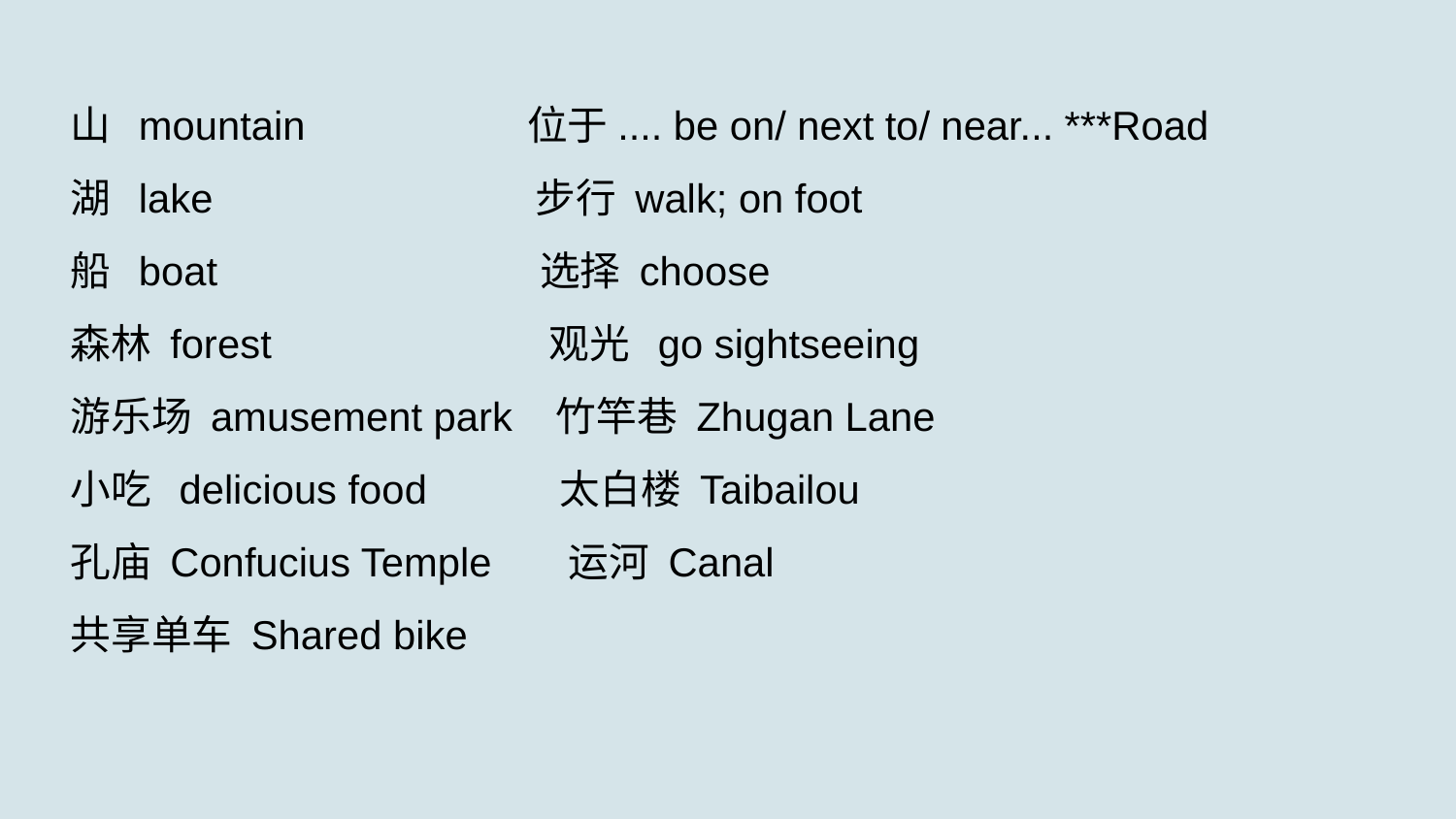

山  mountain                   位于.... be on/ next to/ near... ***Road
湖  lake                            步行 walk; on foot
船  boat                            选择 choose
森林 forest                        观光  go sightseeing
游乐场 amusement park   竹竿巷 Zhugan Lane
小吃  delicious food           太白楼 Taibailou
孔庙 Confucius Temple      运河 Canal
共享单车 Shared bike